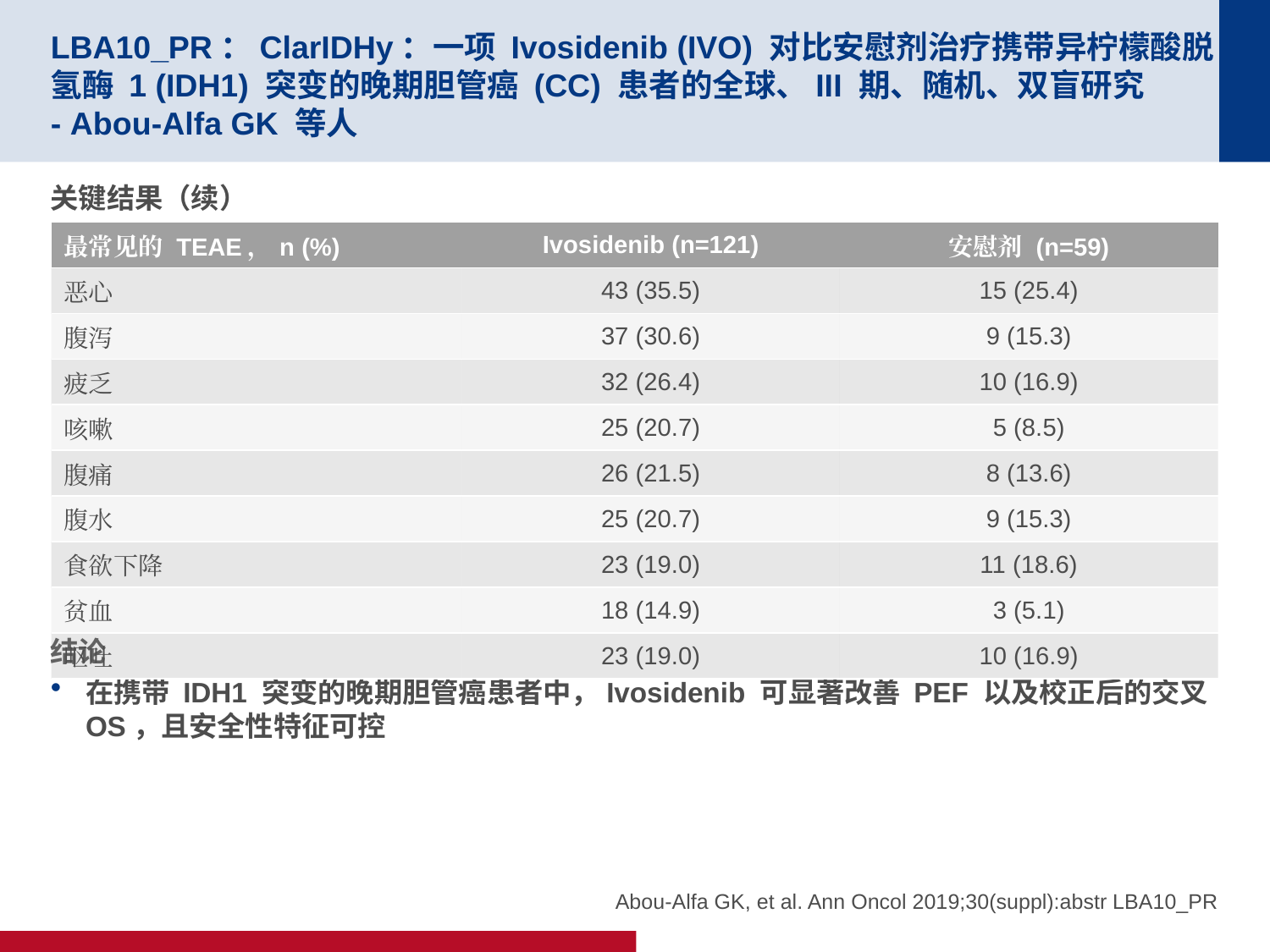

# LBA10_PR：ClarIDHy：一项 Ivosidenib (IVO) 对比安慰剂治疗携带异柠檬酸脱氢酶 1 (IDH1) 突变的晚期胆管癌 (CC) 患者的全球、III 期、随机、双盲研究 - Abou-Alfa GK 等人
关键结果（续）
结论
在携带 IDH1 突变的晚期胆管癌患者中，Ivosidenib 可显著改善 PEF 以及校正后的交叉 OS，且安全性特征可控
| 最常见的 TEAE，n (%) | Ivosidenib (n=121) | 安慰剂 (n=59) |
| --- | --- | --- |
| 恶心 | 43 (35.5) | 15 (25.4) |
| 腹泻 | 37 (30.6) | 9 (15.3) |
| 疲乏 | 32 (26.4) | 10 (16.9) |
| 咳嗽 | 25 (20.7) | 5 (8.5) |
| 腹痛 | 26 (21.5) | 8 (13.6) |
| 腹水 | 25 (20.7) | 9 (15.3) |
| 食欲下降 | 23 (19.0) | 11 (18.6) |
| 贫血 | 18 (14.9) | 3 (5.1) |
| 呕吐 | 23 (19.0) | 10 (16.9) |
Abou-Alfa GK, et al. Ann Oncol 2019;30(suppl):abstr LBA10_PR